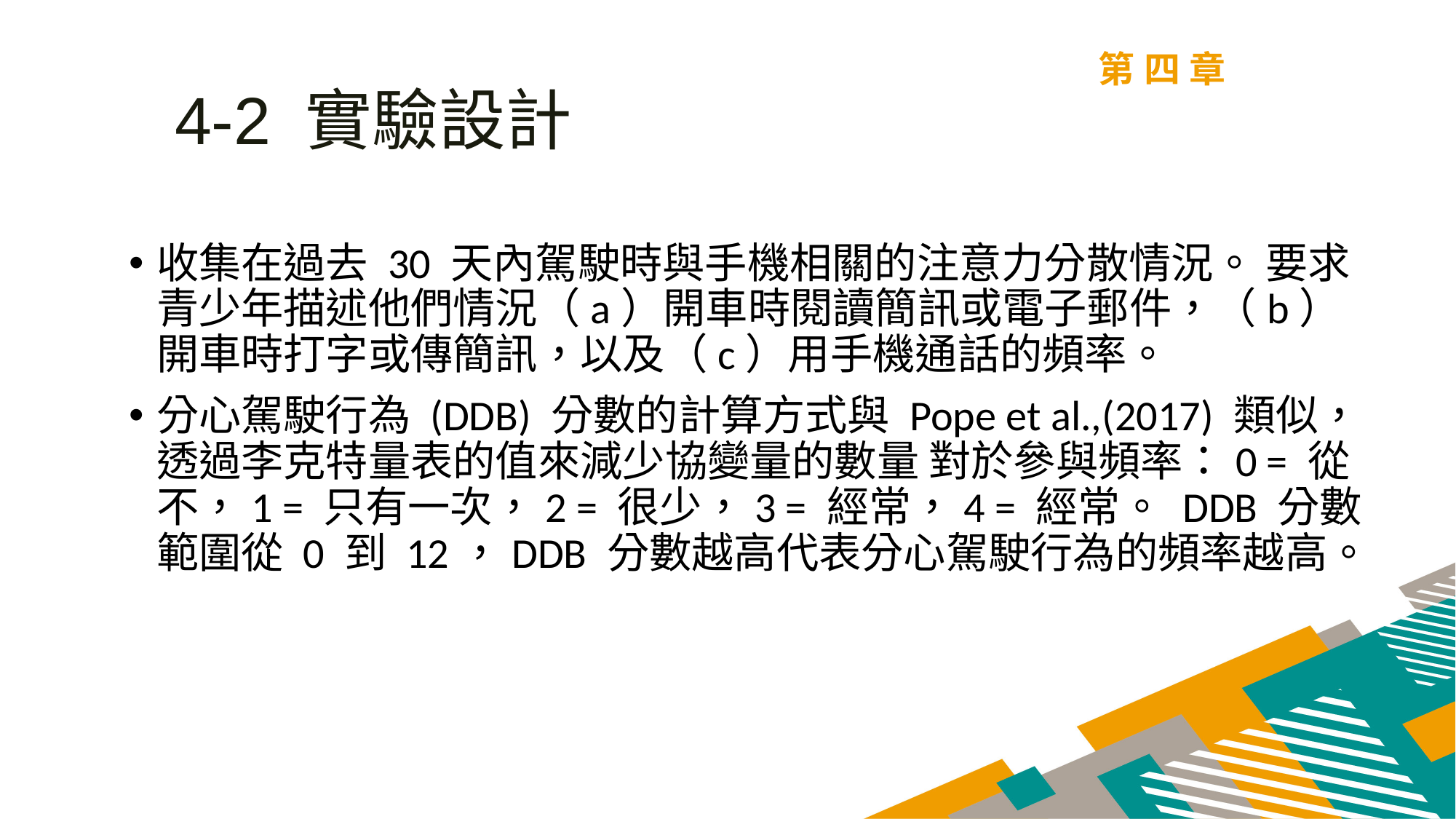

第四章
4-2 實驗設計

收集在過去 30 天內駕駛時與手機相關的注意力分散情況。 要求青少年描述他們情況（a）開車時閱讀簡訊或電子郵件，（b）開車時打字或傳簡訊，以及（c）用手機通話的頻率。
分心駕駛行為 (DDB) 分數的計算方式與 Pope et al.,(2017) 類似，透過李克特量表的值來減少協變量的數量 對於參與頻率：0 = 從不，1 = 只有一次，2 = 很少，3 = 經常，4 = 經常。 DDB 分數範圍從 0 到 12，DDB 分數越高代表分心駕駛行為的頻率越高。